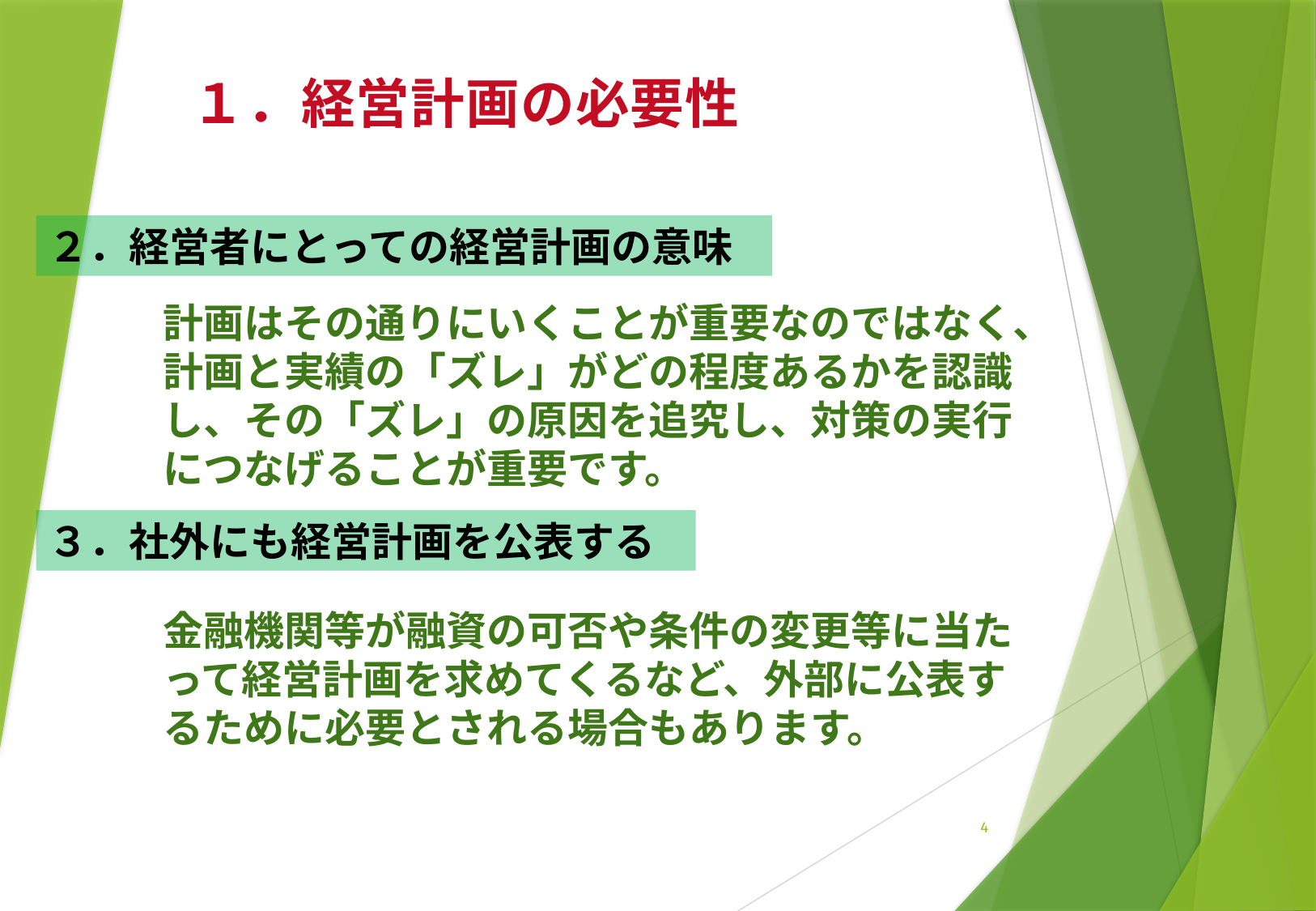

１．経営計画の必要性
２．経営者にとっての経営計画の意味
計画はその通りにいくことが重要なのではなく、
計画と実績の「ズレ」がどの程度あるかを認識
し、その「ズレ」の原因を追究し、対策の実行
につなげることが重要です。
３．社外にも経営計画を公表する
金融機関等が融資の可否や条件の変更等に当た
って経営計画を求めてくるなど、外部に公表す
るために必要とされる場合もあります。
4